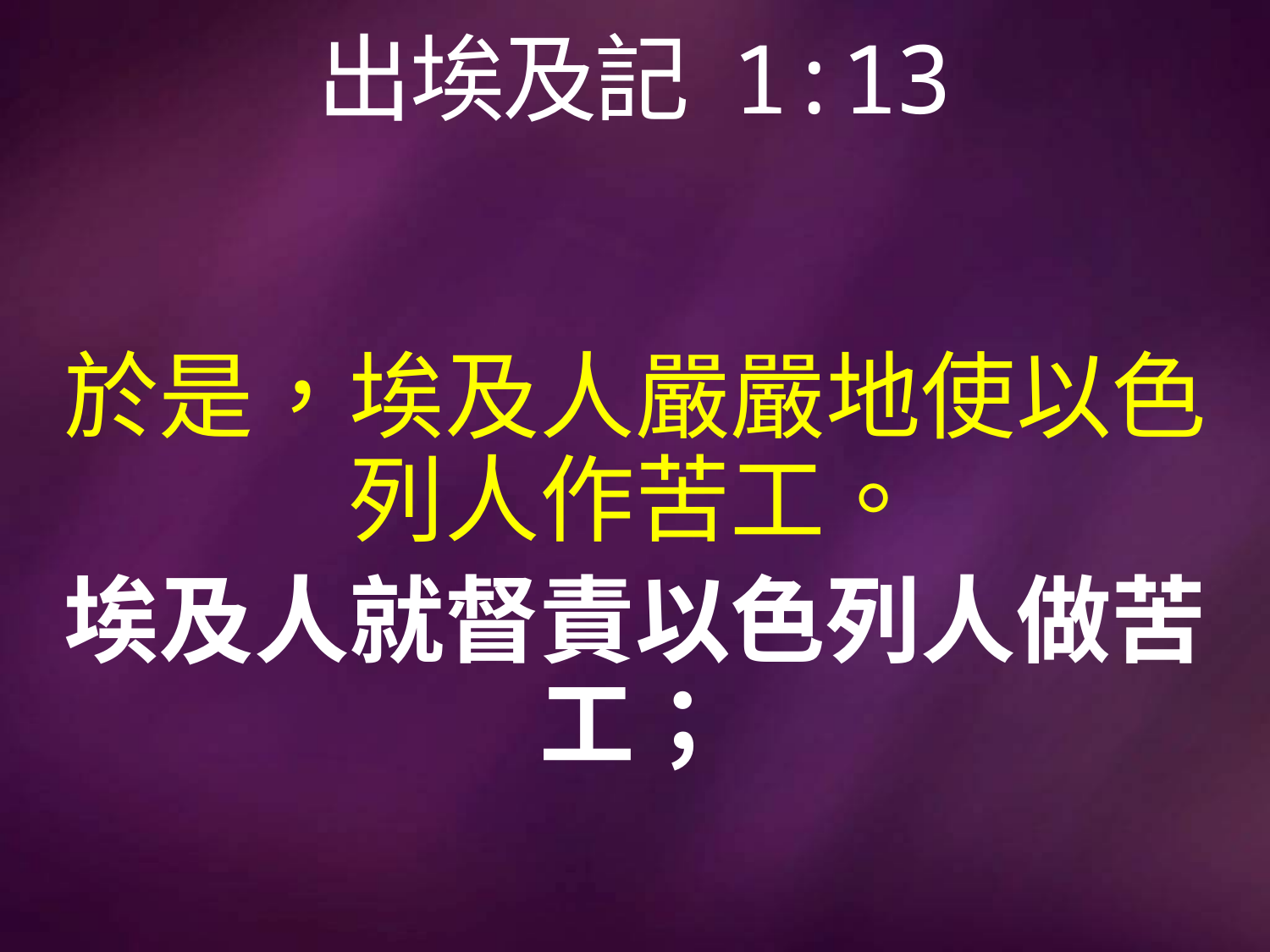

# 出埃及記 1:13
於是，埃及人嚴嚴地使以色列人作苦工。
埃及人就督責以色列人做苦工；